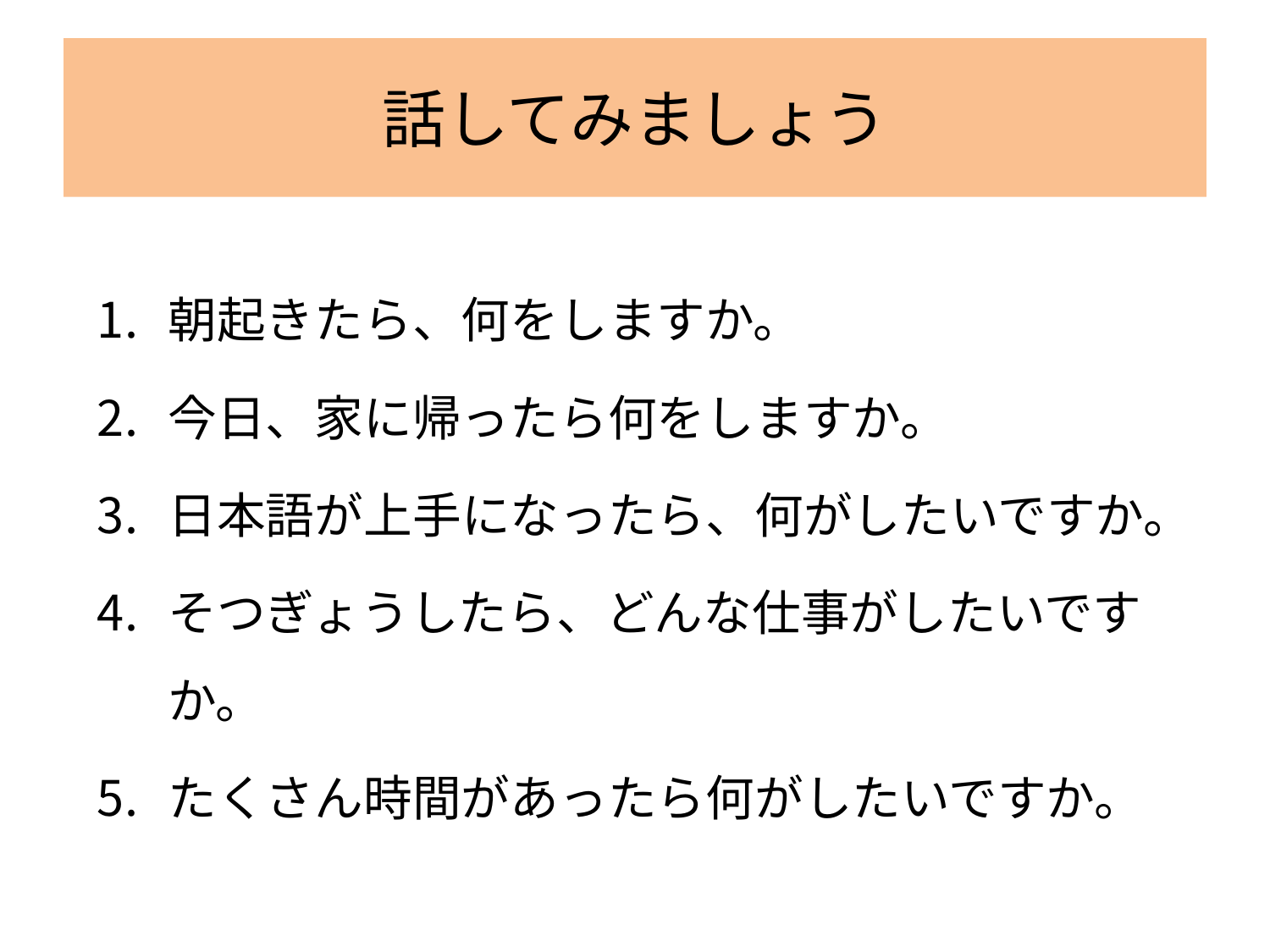

# 話してみましょう
朝起きたら、何をしますか。
今日、家に帰ったら何をしますか。
日本語が上手になったら、何がしたいですか。
そつぎょうしたら、どんな仕事がしたいですか。
たくさん時間があったら何がしたいですか。